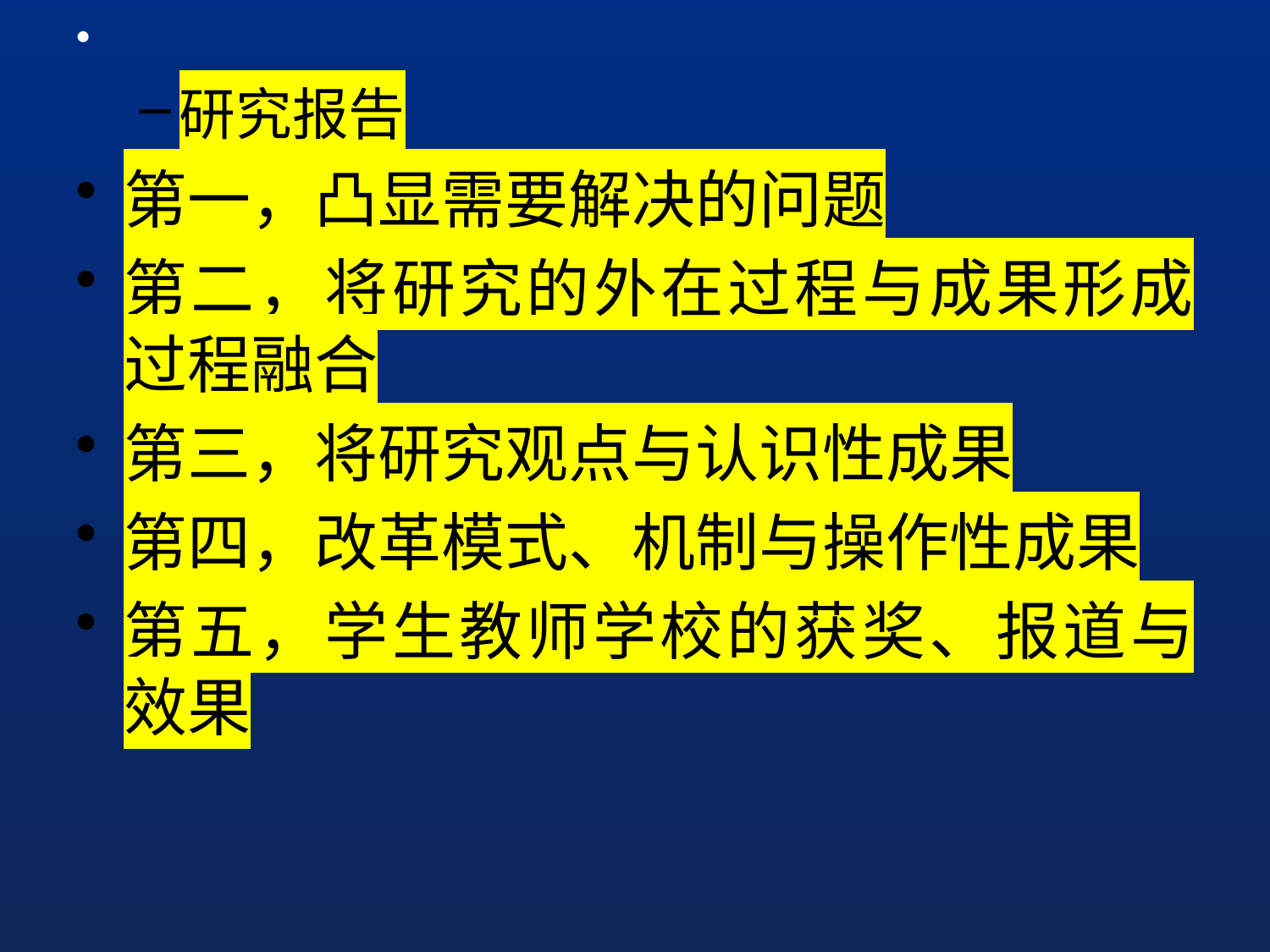

研究报告
第一，凸显需要解决的问题
第二，将研究的外在过程与成果形成过程融合
第三，将研究观点与认识性成果
第四，改革模式、机制与操作性成果
第五，学生教师学校的获奖、报道与效果

#